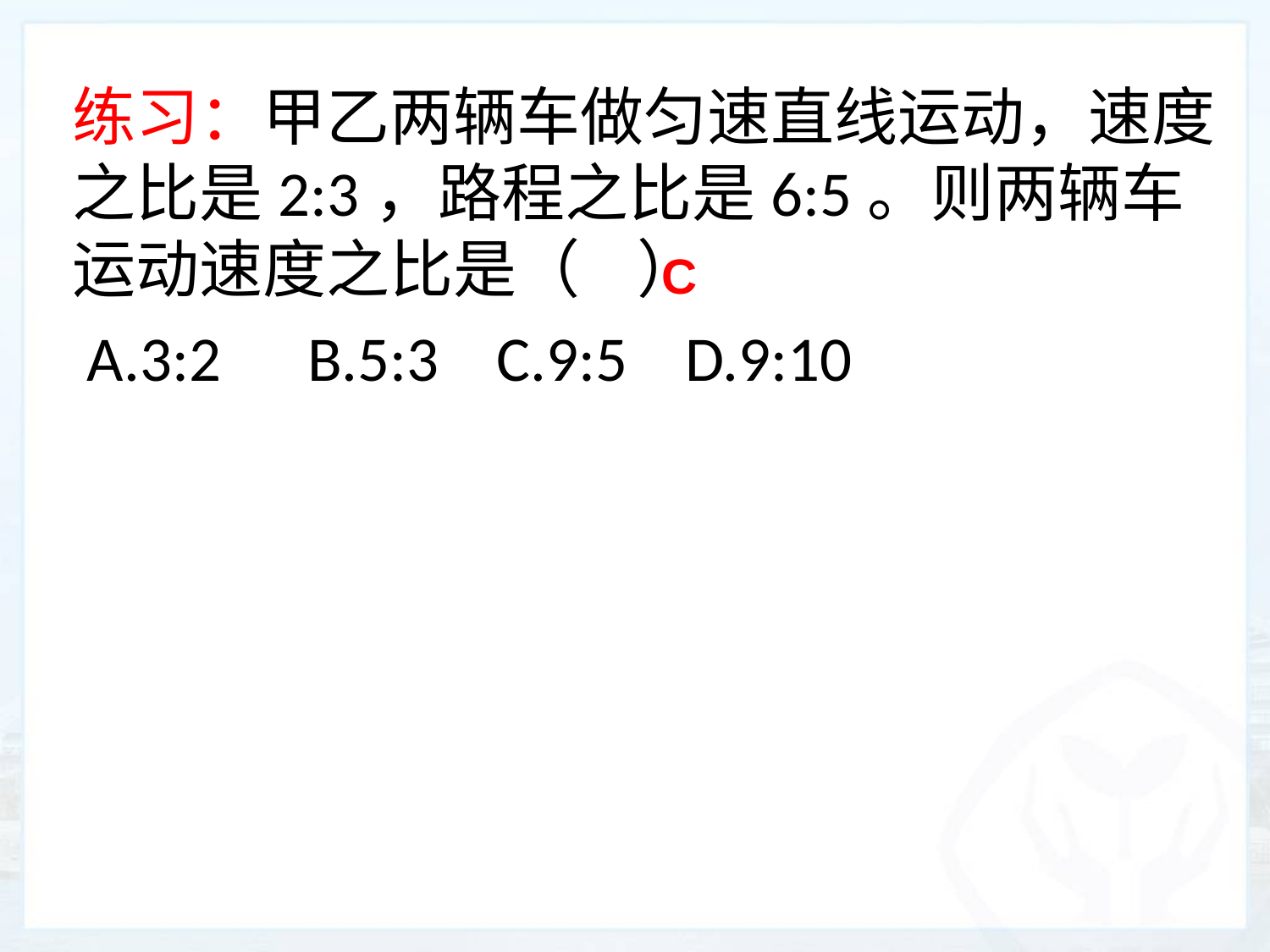

练习：甲乙两辆车做匀速直线运动，速度之比是2:3，路程之比是6:5。则两辆车运动速度之比是（    ）
 A.3:2      B.5:3    C.9:5    D.9:10
C